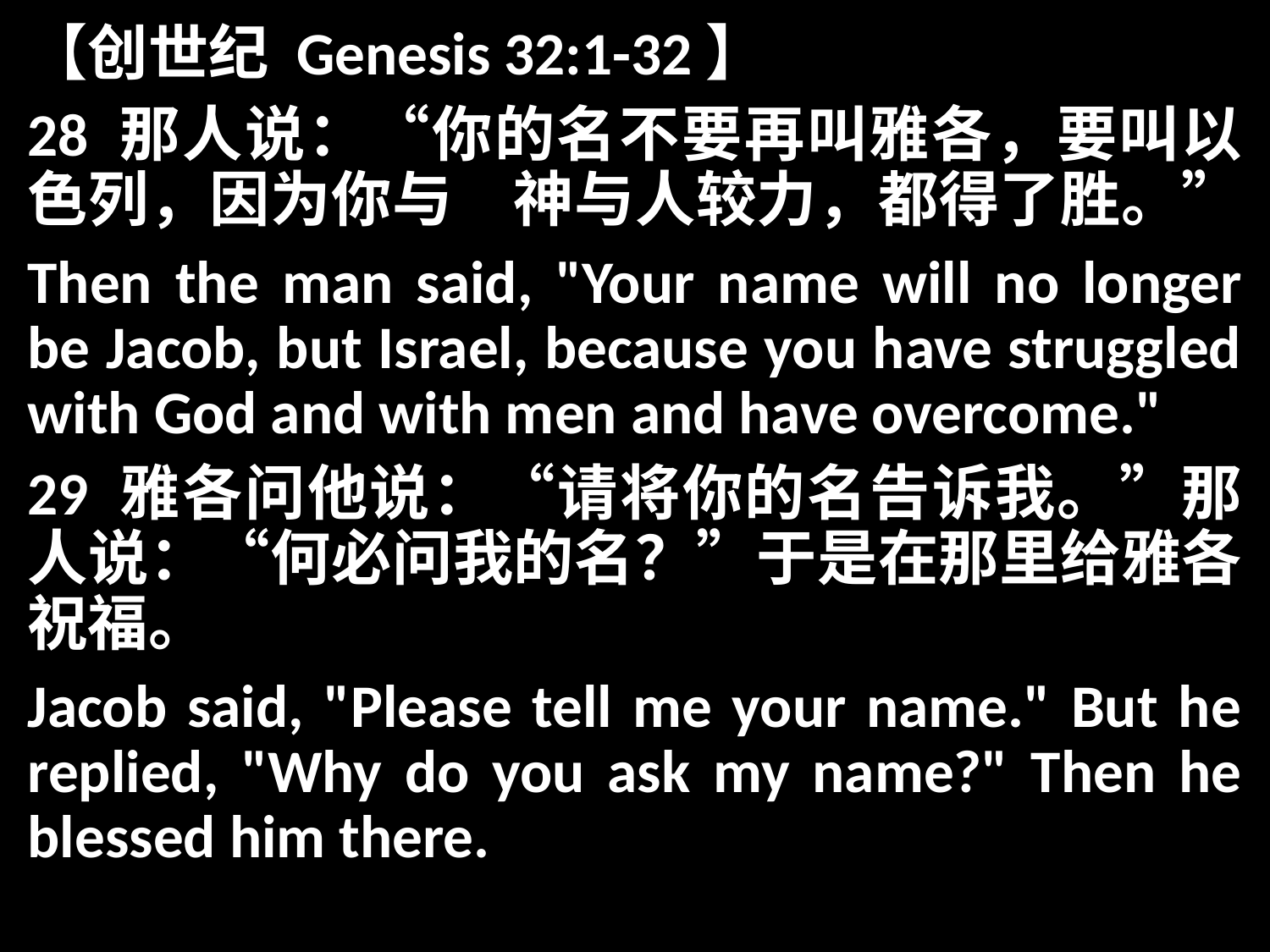

【创世纪 Genesis 32:1-32】
28 那人说：“你的名不要再叫雅各，要叫以色列，因为你与　神与人较力，都得了胜。”
Then the man said, "Your name will no longer be Jacob, but Israel, because you have struggled with God and with men and have overcome."
29 雅各问他说：“请将你的名告诉我。”那人说：“何必问我的名？”于是在那里给雅各祝福。
Jacob said, "Please tell me your name." But he replied, "Why do you ask my name?" Then he blessed him there.